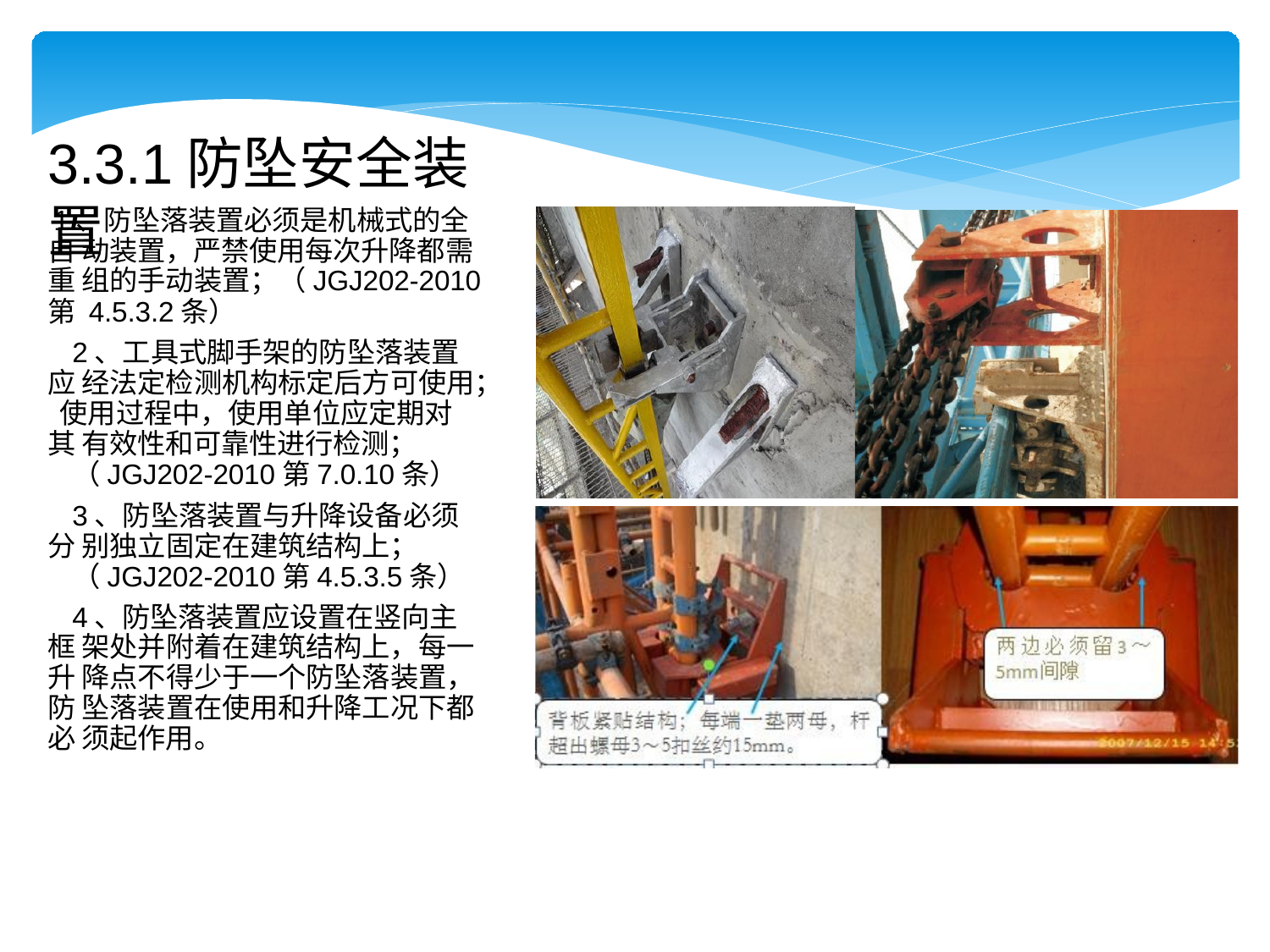

# 3.3.1防坠安全装置
1、防坠落装置必须是机械式的全自 动装置，严禁使用每次升降都需重 组的手动装置；（JGJ202-2010第 4.5.3.2条）
2、工具式脚手架的防坠落装置应 经法定检测机构标定后方可使用；  使用过程中，使用单位应定期对其 有效性和可靠性进行检测；
（JGJ202-2010第7.0.10条）
3、防坠落装置与升降设备必须分 别独立固定在建筑结构上；
（JGJ202-2010第4.5.3.5条）
4、防坠落装置应设置在竖向主框 架处并附着在建筑结构上，每一升 降点不得少于一个防坠落装置，防 坠落装置在使用和升降工况下都必 须起作用。